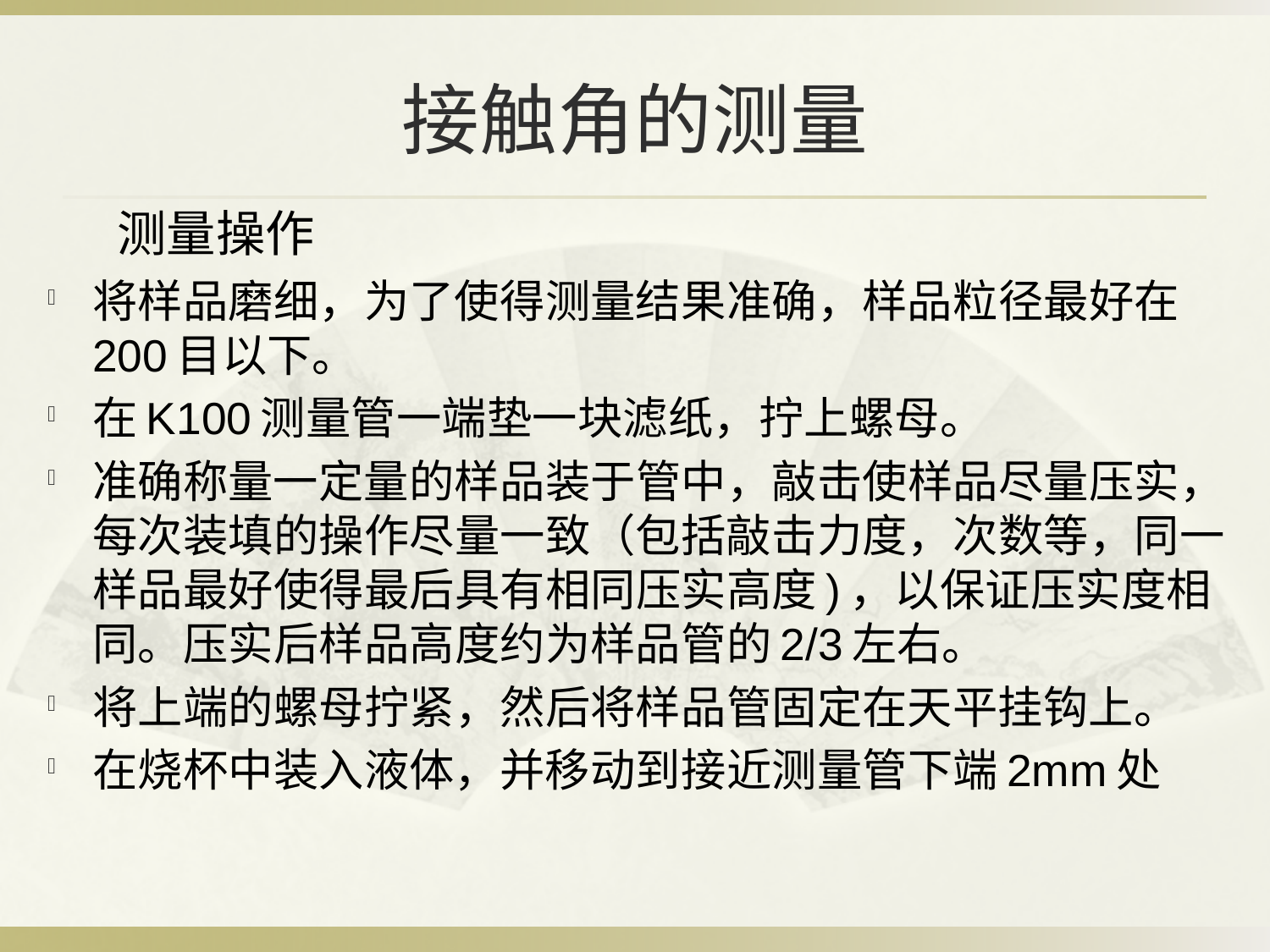

# 接触角的测量
测量操作
将样品磨细，为了使得测量结果准确，样品粒径最好在200目以下。
在K100测量管一端垫一块滤纸，拧上螺母。
准确称量一定量的样品装于管中，敲击使样品尽量压实，每次装填的操作尽量一致（包括敲击力度，次数等，同一样品最好使得最后具有相同压实高度)，以保证压实度相同。压实后样品高度约为样品管的2/3左右。
将上端的螺母拧紧，然后将样品管固定在天平挂钩上。
在烧杯中装入液体，并移动到接近测量管下端2mm处